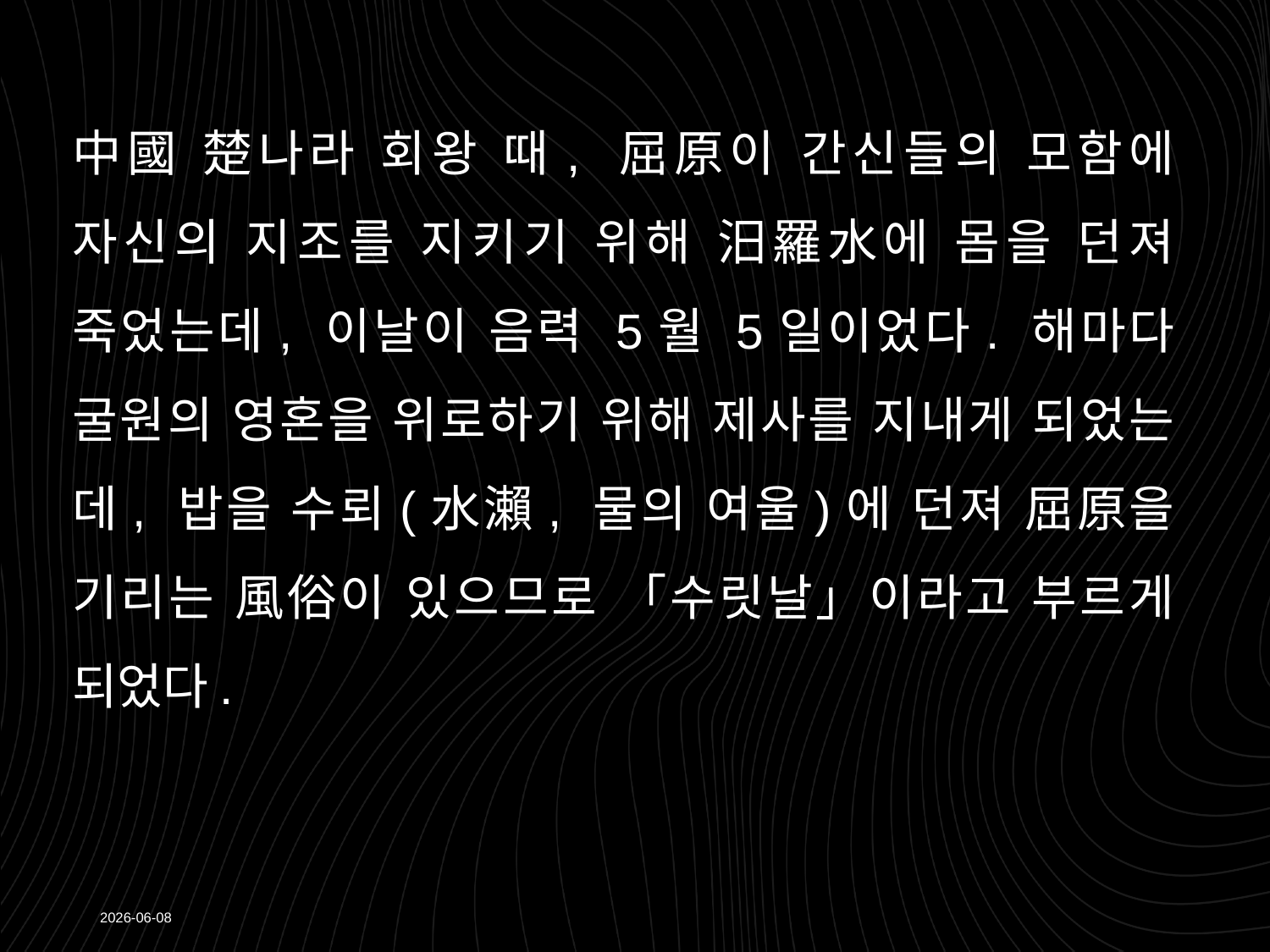

中國 楚나라 회왕 때, 屈原이 간신들의 모함에 자신의 지조를 지키기 위해 汨羅水에 몸을 던져 죽었는데, 이날이 음력 5월 5일이었다. 해마다 굴원의 영혼을 위로하기 위해 제사를 지내게 되었는데, 밥을 수뢰(水瀨, 물의 여울)에 던져 屈原을 기리는 風俗이 있으므로 「수릿날」이라고 부르게 되었다.

2026-06-08